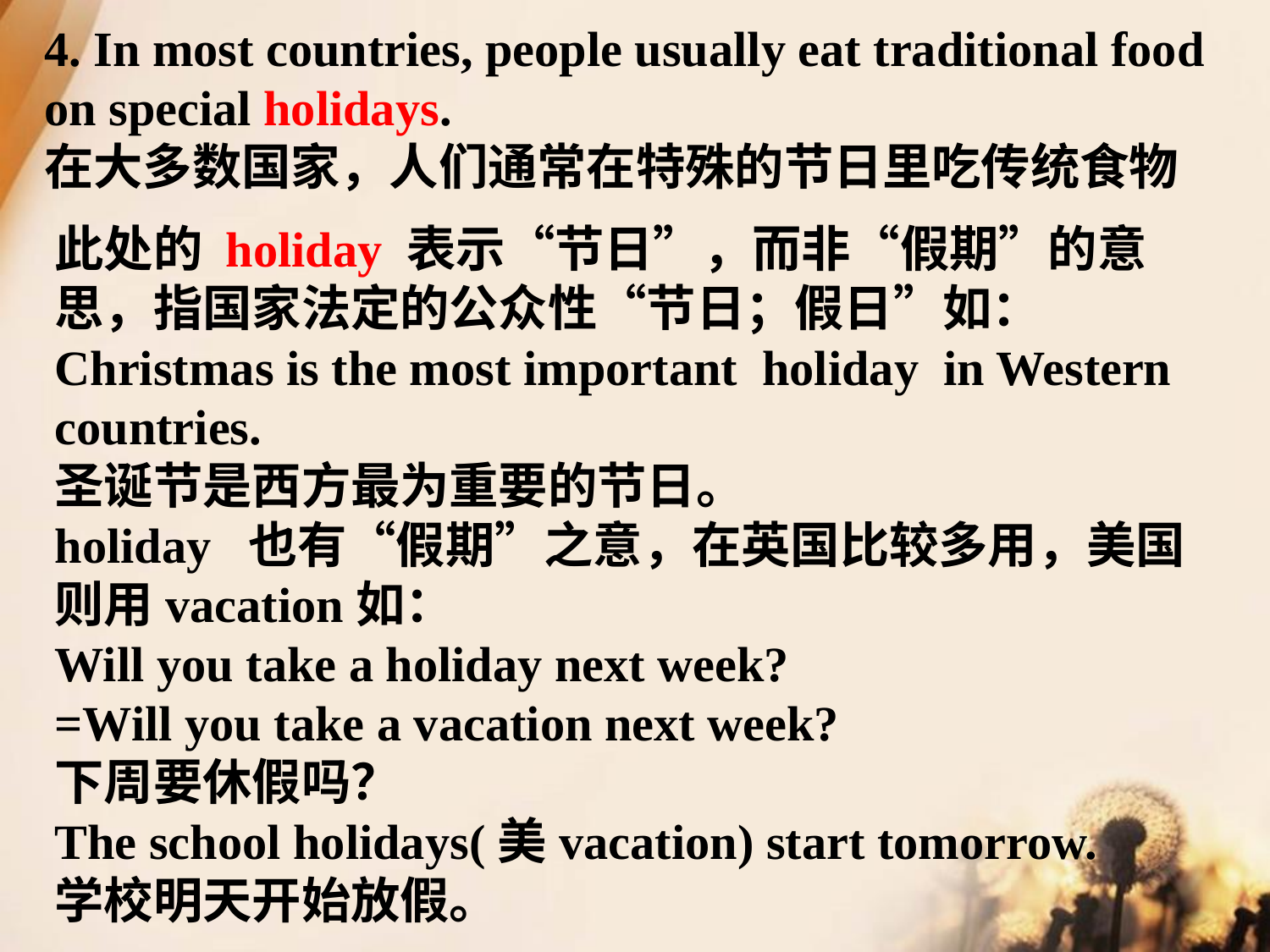

4. In most countries, people usually eat traditional food on special holidays.
在大多数国家，人们通常在特殊的节日里吃传统食物
此处的 holiday 表示“节日”，而非“假期”的意思，指国家法定的公众性“节日；假日”如：
Christmas is the most important  holiday  in Western countries.
圣诞节是西方最为重要的节日。
holiday  也有“假期”之意，在英国比较多用，美国则用vacation如：
Will you take a holiday next week?
=Will you take a vacation next week?
下周要休假吗？
The school holidays(美vacation) start tomorrow.
学校明天开始放假。